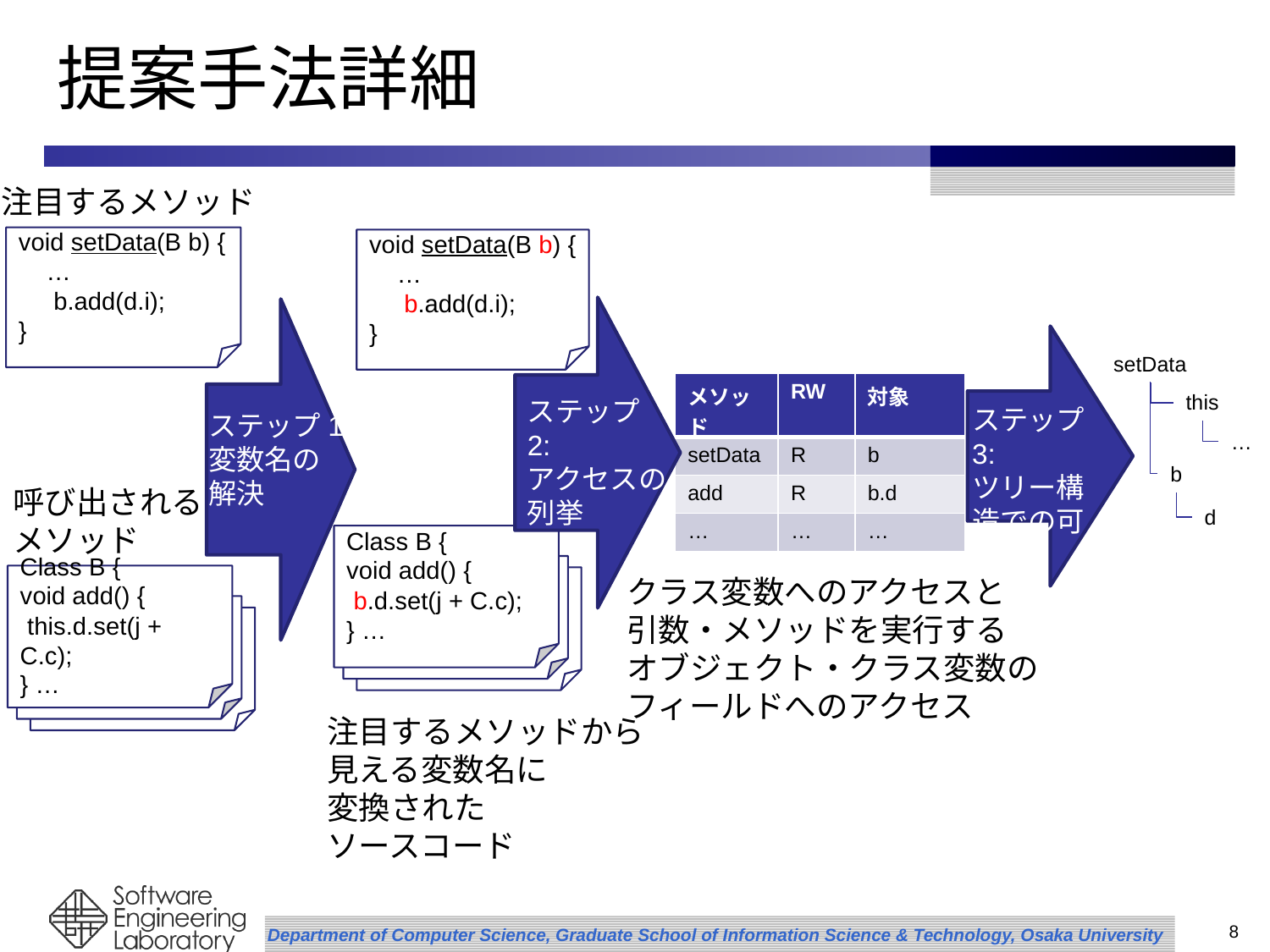

# 提案手法詳細
注目するメソッド
void setData(B b) {
    …
     b.add(d.i);
}
void setData(B b) {
    …
     b.add(d.i);
}

ステップ2:
アクセスの列挙

ステップ1:
変数名の
解決

setData
| メソッド | RW | 対象 |
| --- | --- | --- |
| setData | R | b |
| add | R | b.d |
| … | … | … |
this
ステップ3:
ツリー構造での可視化
…
b
呼び出される
メソッド
d
Class B {
void add() {
 b.d.set(j + C.c);
} …

Class B {
void add() {
 this.d.set(j + C.c);
} …
クラス変数へのアクセスと
引数・メソッドを実行する
オブジェクト・クラス変数の
フィールドへのアクセス

フィールド : R
注目するメソッドから
見える変数名に
変換された
ソースコード
…
フィールド : W
…
8